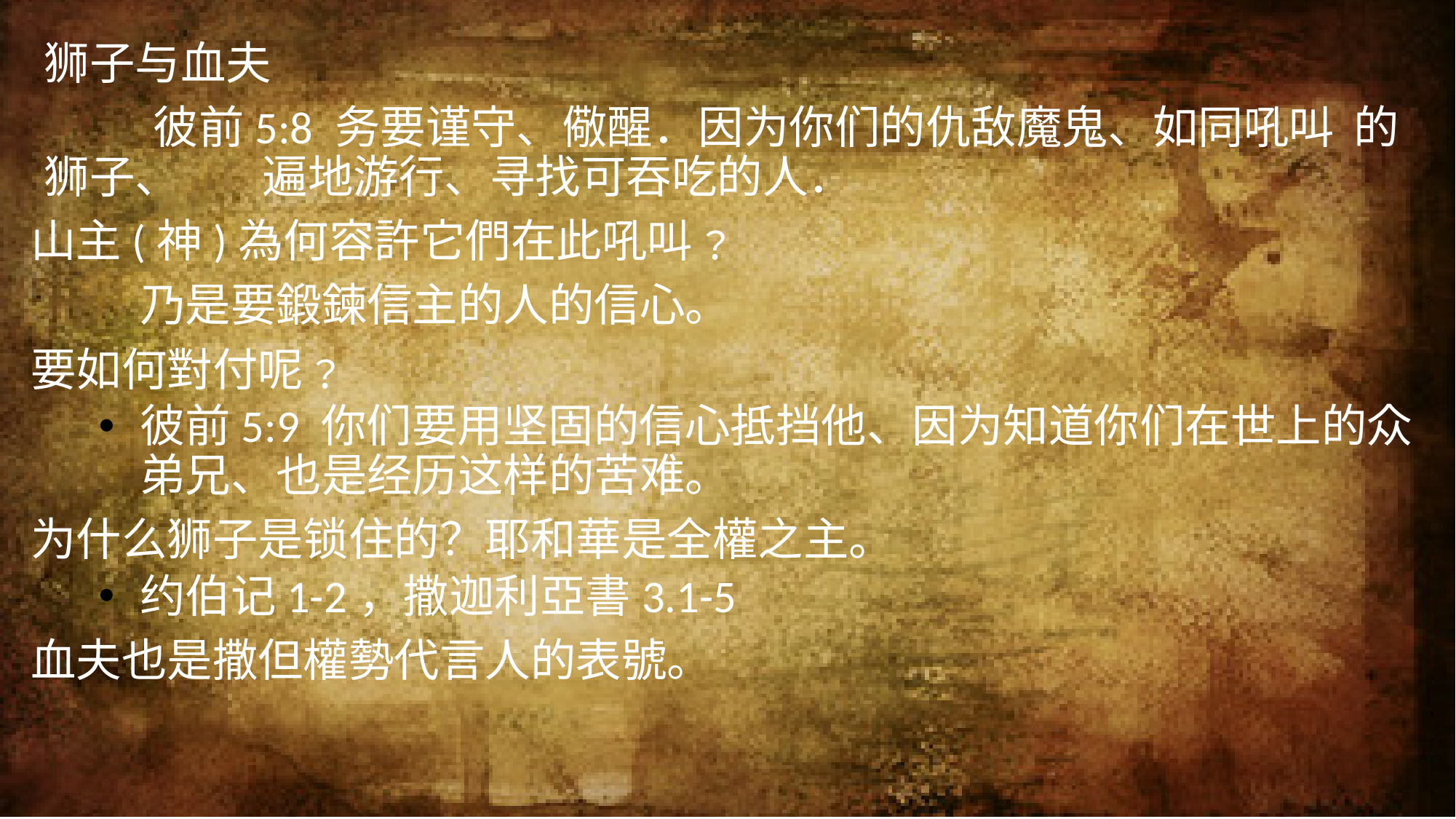

狮子与血夫
	彼前5:8 务要谨守、儆醒．因为你们的仇敌魔鬼、如同吼叫	的狮子、	遍地游行、寻找可吞吃的人．
山主(神)為何容許它們在此吼叫﹖
	乃是要鍛鍊信主的人的信心。
要如何對付呢﹖
彼前5:9 你们要用坚固的信心抵挡他、因为知道你们在世上的众弟兄、也是经历这样的苦难。
为什么狮子是锁住的？耶和華是全權之主。
约伯记1-2，撒迦利亞書3.1-5
血夫也是撒但權勢代言人的表號。